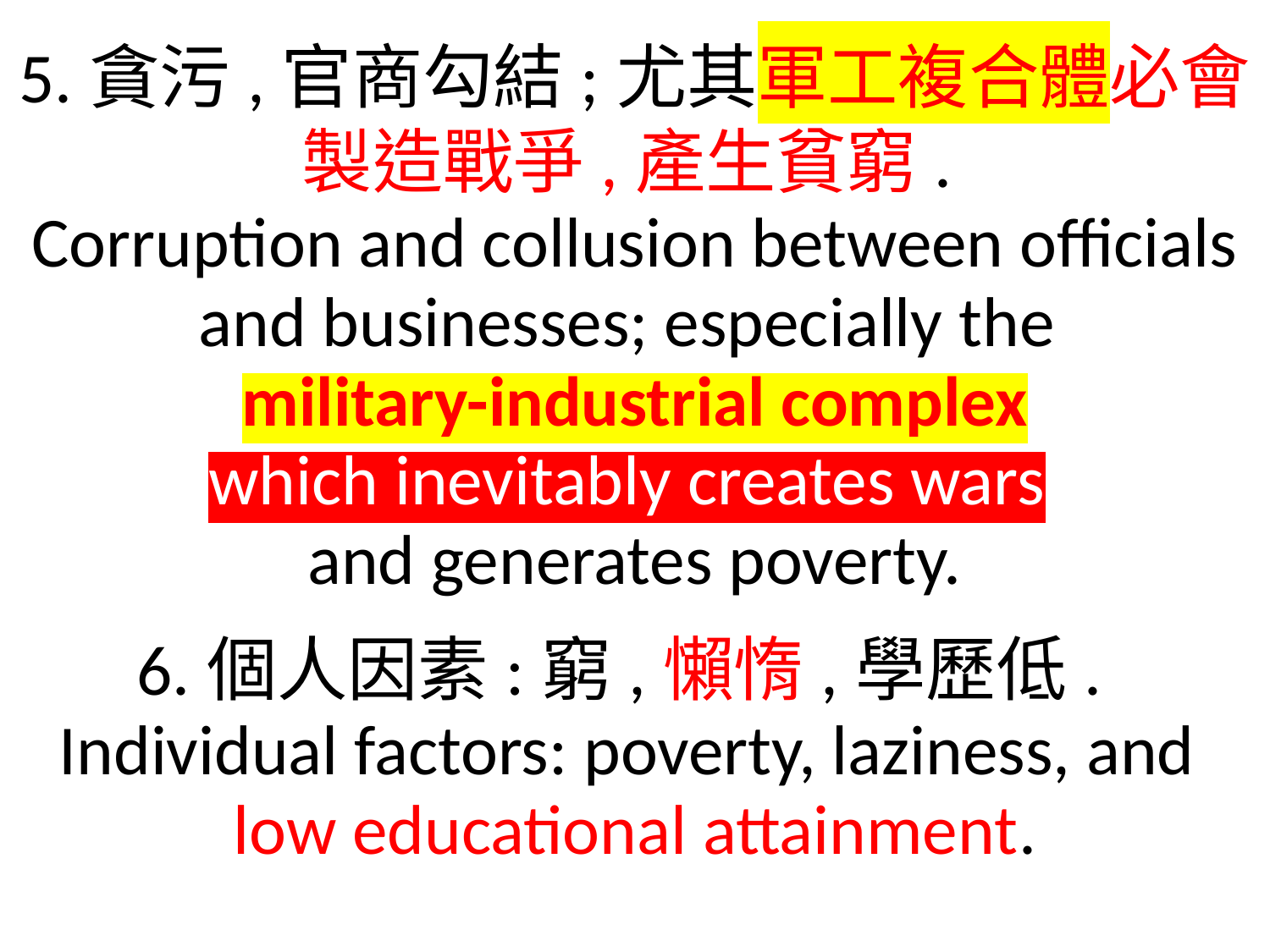

5.貪污,官商勾結;尤其軍工複合體必會
製造戰爭,產生貧窮.
Corruption and collusion between officials and businesses; especially the
military-industrial complex
which inevitably creates wars
and generates poverty.
6.個人因素:窮,懶惰,學歷低.
Individual factors: poverty, laziness, and
low educational attainment.